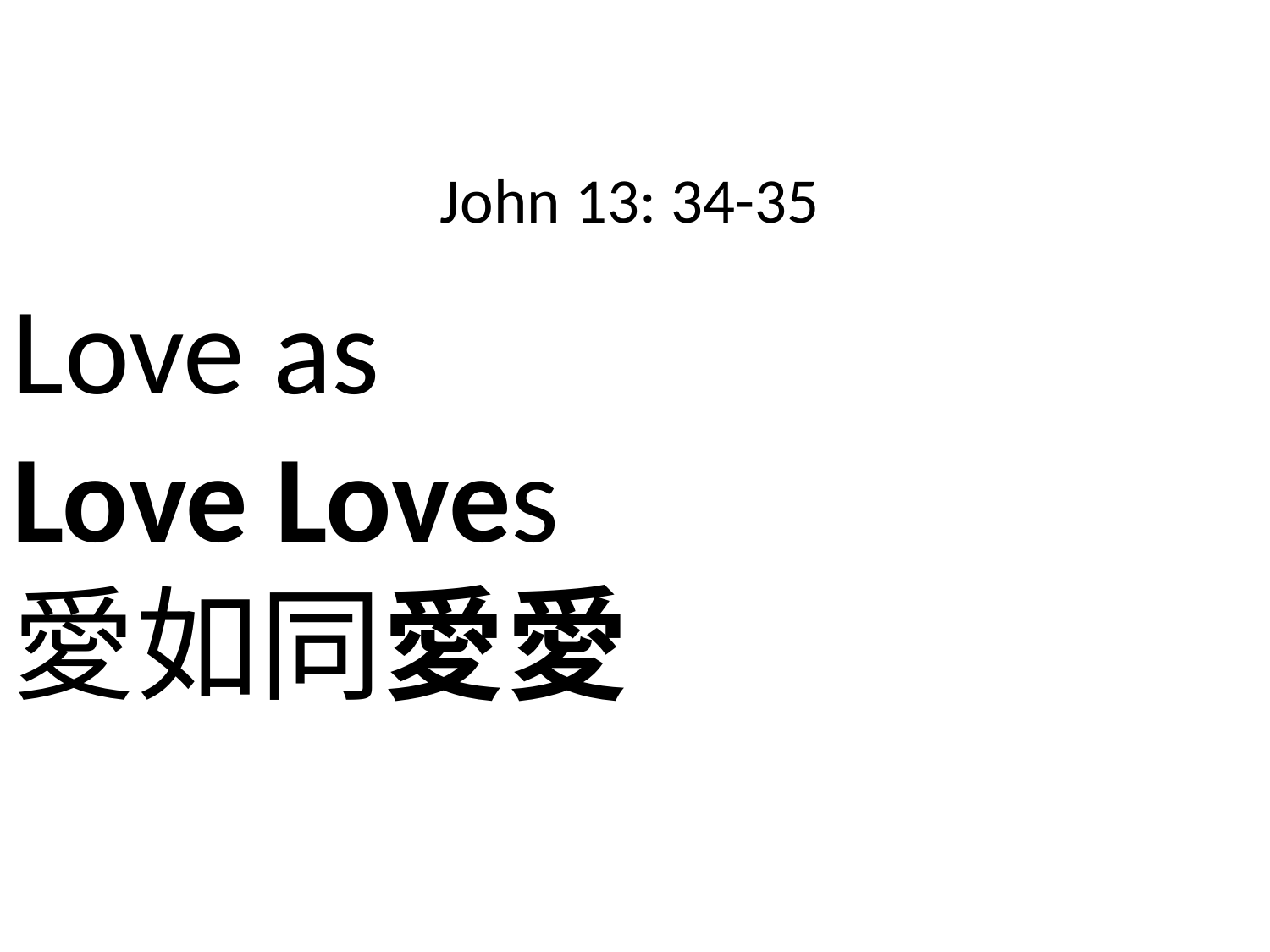

John 13: 34-35
Love as
Love Loves
愛如同愛愛